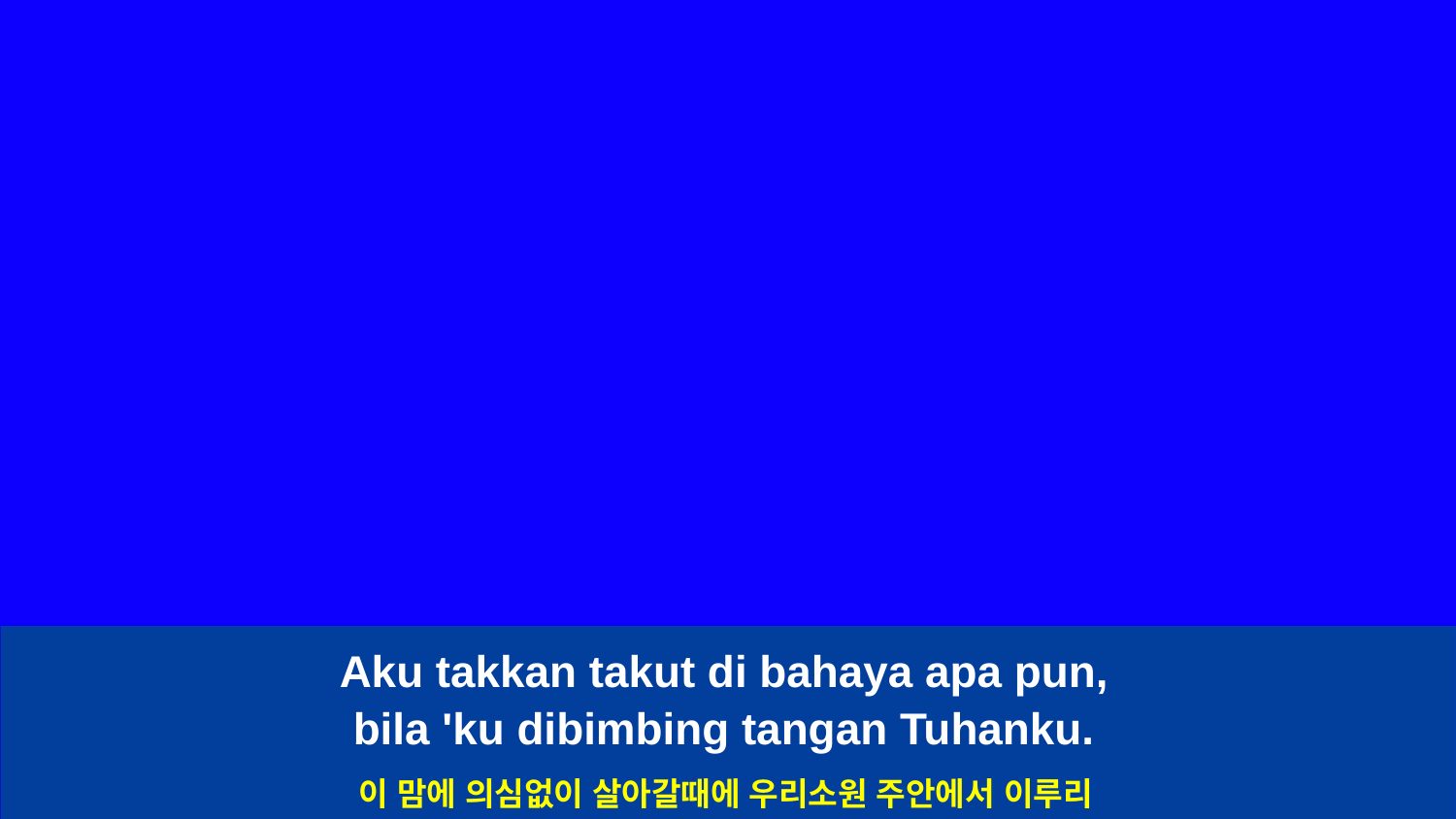

Aku takkan takut di bahaya apa pun,
bila 'ku dibimbing tangan Tuhanku.
이 맘에 의심없이 살아갈때에 우리소원 주안에서 이루리